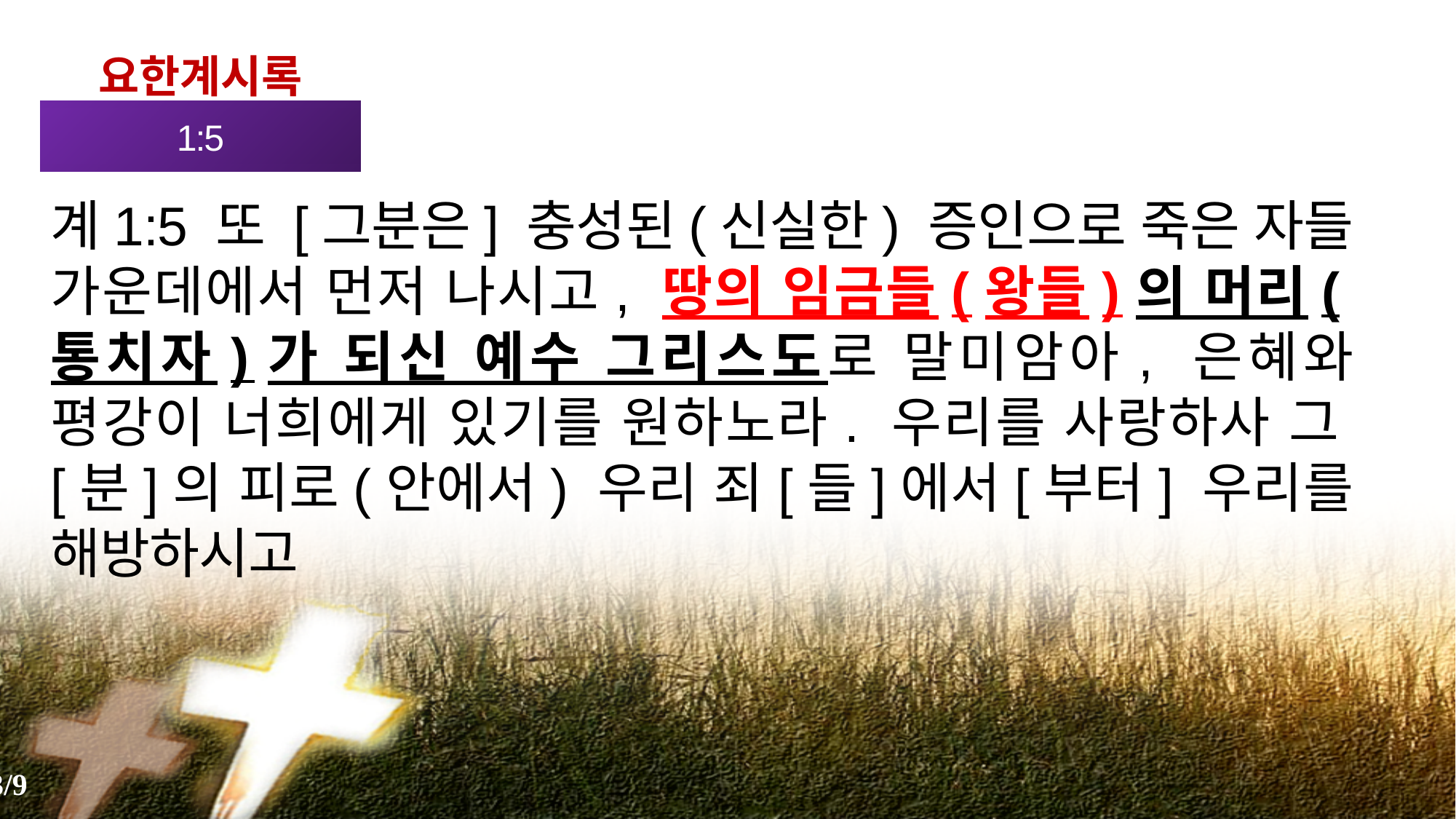

요한계시록

1:5
계1:5 또 [그분은] 충성된(신실한) 증인으로 죽은 자들 가운데에서 먼저 나시고, 땅의 임금들(왕들)의 머리(통치자)가 되신 예수 그리스도로 말미암아, 은혜와 평강이 너희에게 있기를 원하노라. 우리를 사랑하사 그[분]의 피로(안에서) 우리 죄[들]에서[부터] 우리를 해방하시고